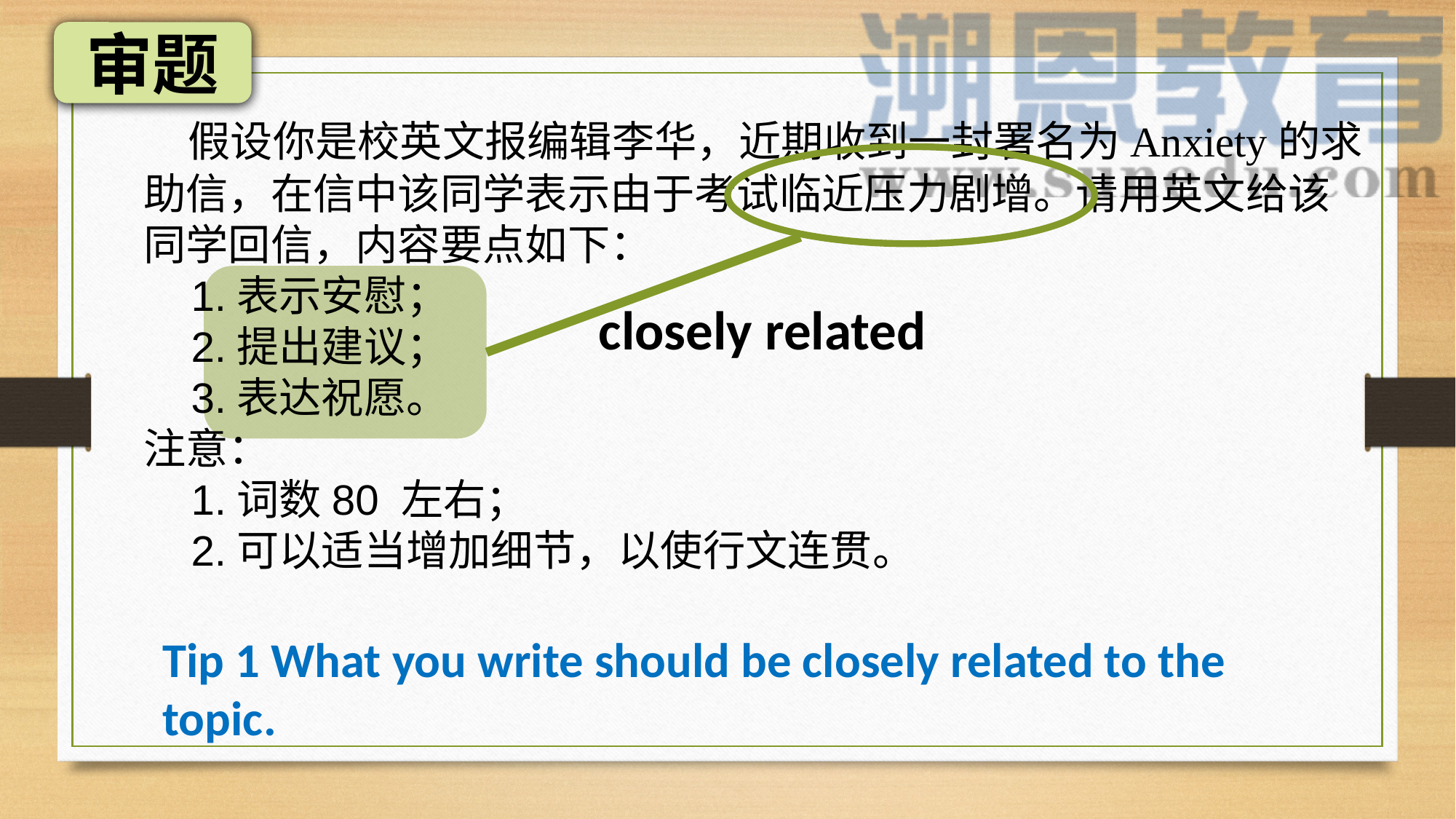

审题
   假设你是校英文报编辑李华，近期收到一封署名为Anxiety的求助信，在信中该同学表示由于考试临近压力剧增。请用英文给该同学回信，内容要点如下：
    1.表示安慰；
    2.提出建议；
    3.表达祝愿。
注意：
    1.词数80 左右；
    2.可以适当增加细节，以使行文连贯。

closely related
Tip 1 What you write should be closely related to the topic.